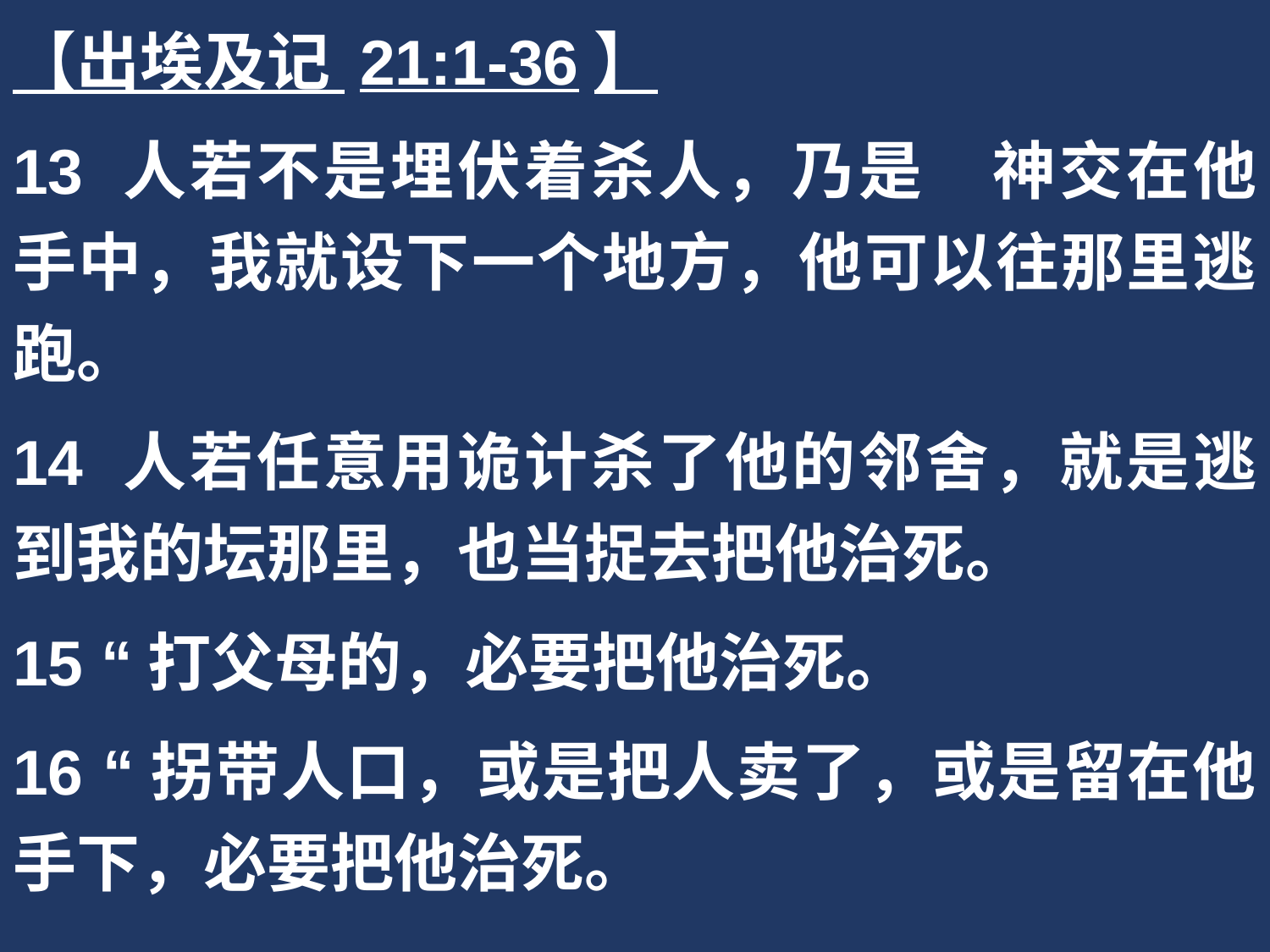

【出埃及记 21:1-36】
13 人若不是埋伏着杀人，乃是　神交在他手中，我就设下一个地方，他可以往那里逃跑。
14 人若任意用诡计杀了他的邻舍，就是逃到我的坛那里，也当捉去把他治死。
15 “打父母的，必要把他治死。
16 “拐带人口，或是把人卖了，或是留在他手下，必要把他治死。